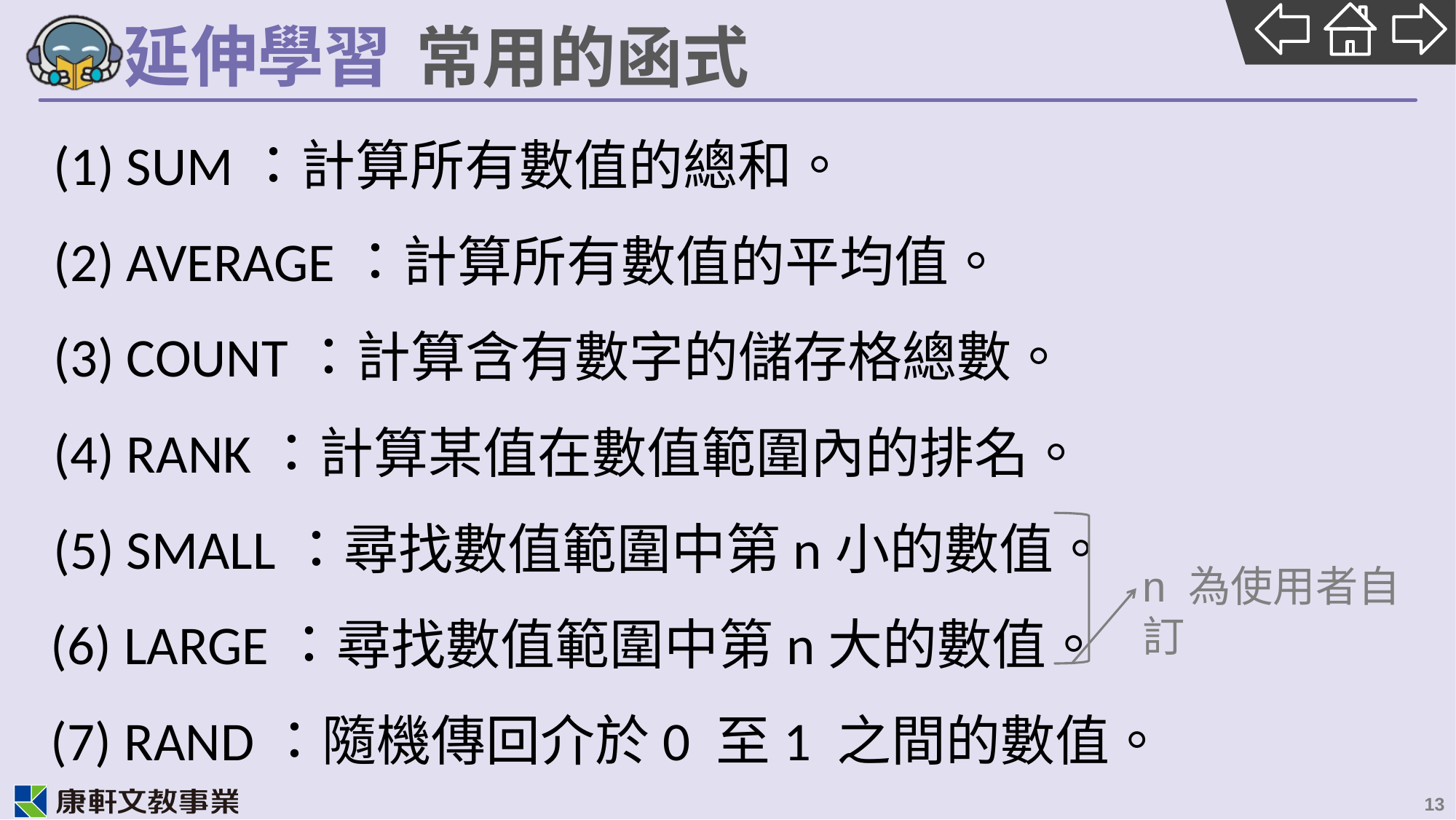

# 常用的函式
(1) SUM：計算所有數值的總和。
(2) AVERAGE：計算所有數值的平均值。
(3) COUNT：計算含有數字的儲存格總數。
(4) RANK：計算某值在數值範圍內的排名。
(5) SMALL：尋找數值範圍中第n小的數值。
(6) LARGE：尋找數值範圍中第n大的數值。
(7) RAND：隨機傳回介於0 至1 之間的數值。

n 為使用者自訂
13